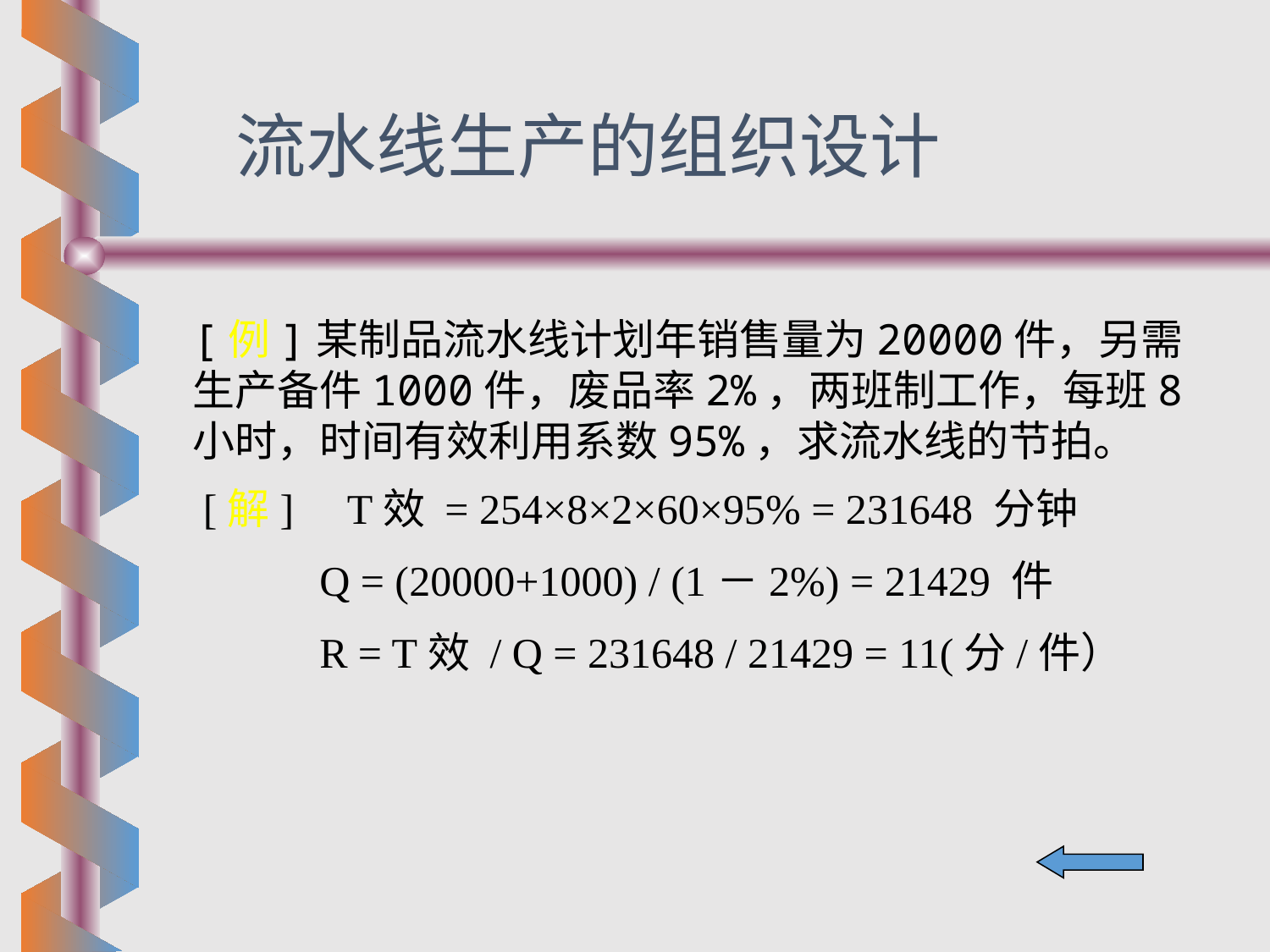

流水线生产的组织设计
[例]某制品流水线计划年销售量为20000件，另需生产备件1000件，废品率2%，两班制工作，每班8小时，时间有效利用系数95%，求流水线的节拍。
  [解]     T效 = 254×8×2×60×95% = 231648 分钟
             Q = (20000+1000) / (1－2%) = 21429 件
             R = T效 / Q = 231648 / 21429 = 11(分/件）

6